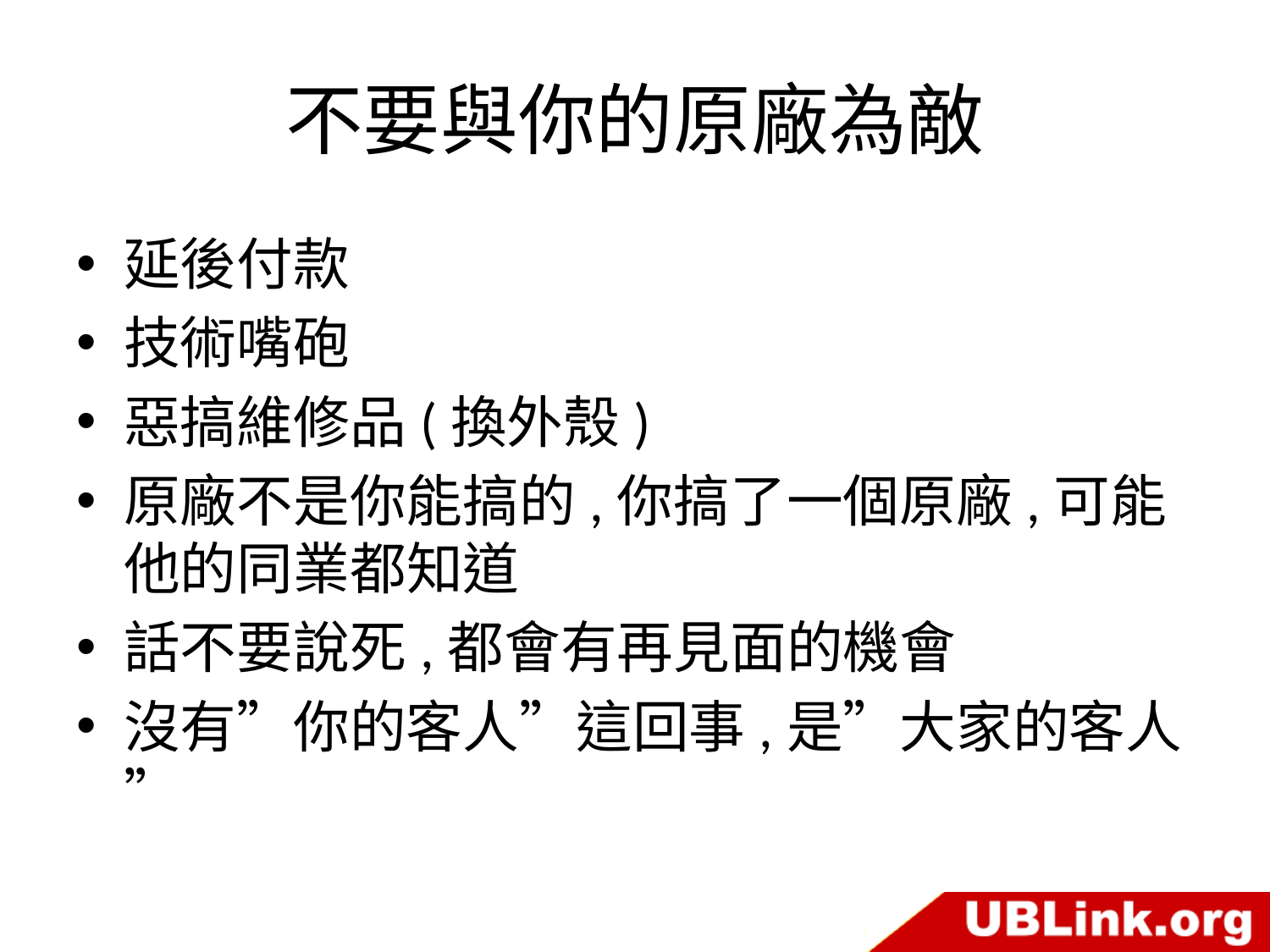

# 不要與你的原廠為敵
延後付款
技術嘴砲
惡搞維修品(換外殼)
原廠不是你能搞的,你搞了一個原廠,可能他的同業都知道
話不要說死,都會有再見面的機會
沒有”你的客人”這回事,是”大家的客人”